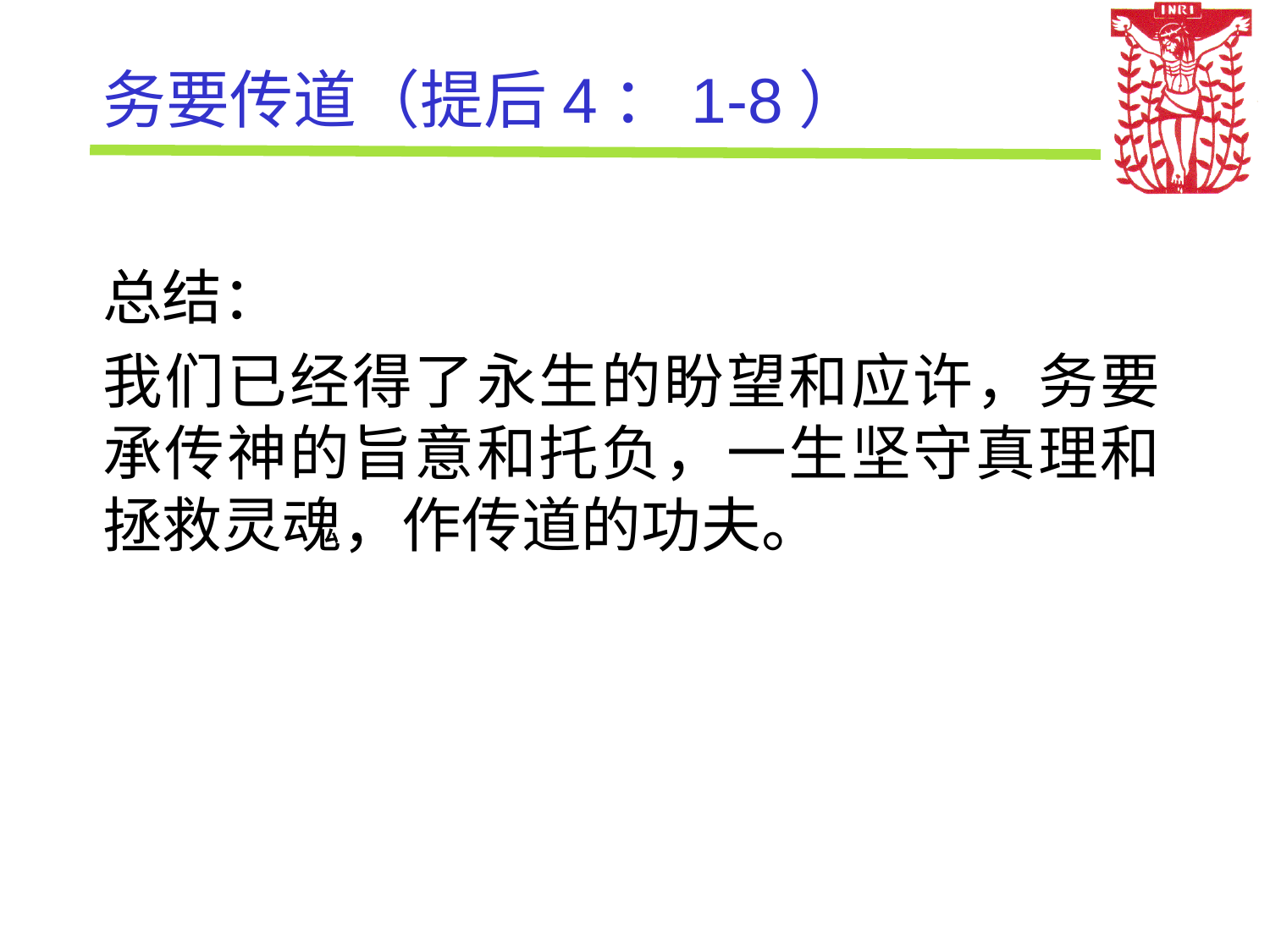

务要传道（提后4：1-8）

总结：
我们已经得了永生的盼望和应许，务要承传神的旨意和托负，一生坚守真理和拯救灵魂，作传道的功夫。